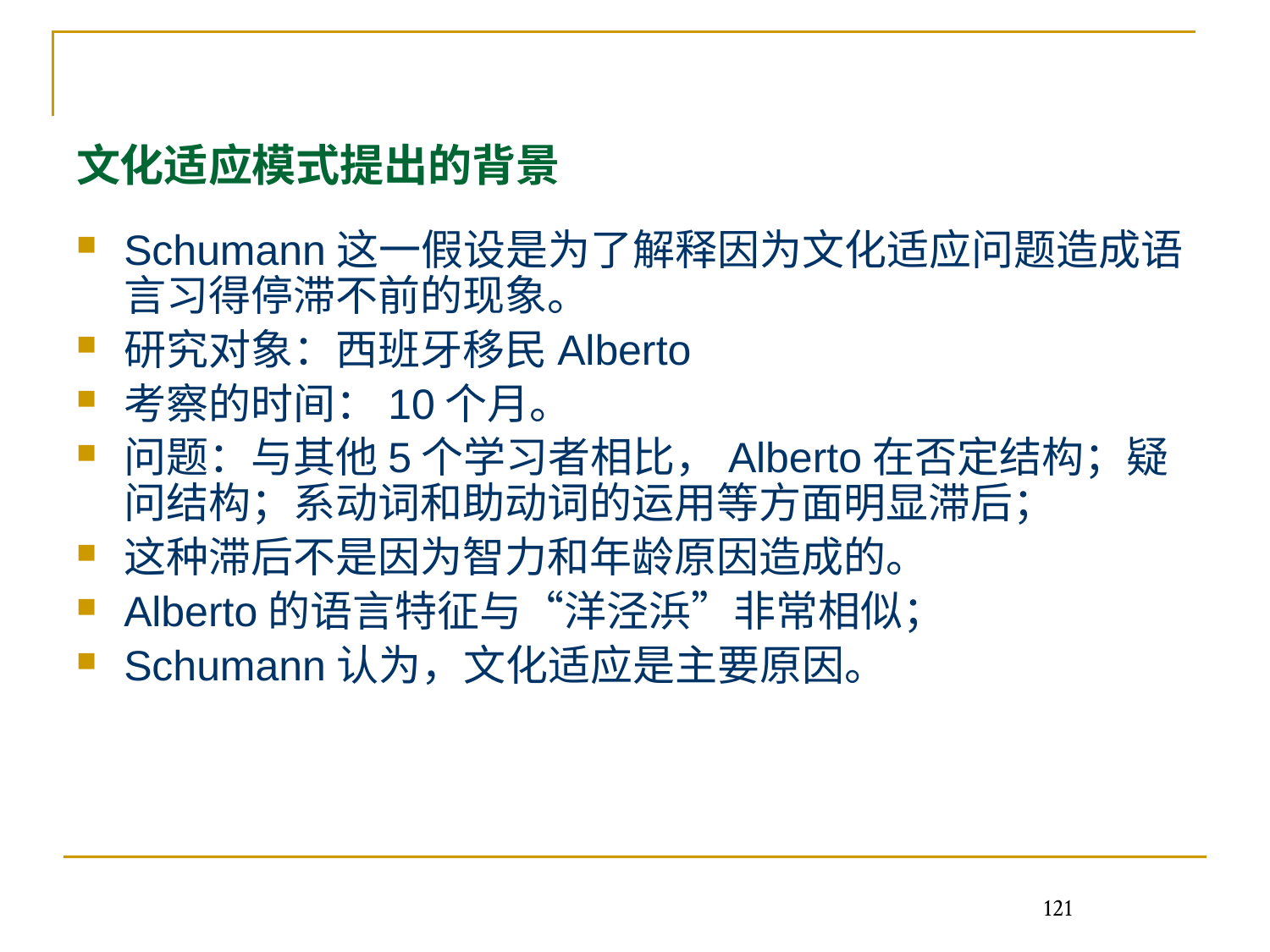

# 文化适应模式提出的背景
Schumann这一假设是为了解释因为文化适应问题造成语言习得停滞不前的现象。
研究对象：西班牙移民Alberto
考察的时间：10个月。
问题：与其他5个学习者相比，Alberto在否定结构；疑问结构；系动词和助动词的运用等方面明显滞后；
这种滞后不是因为智力和年龄原因造成的。
Alberto的语言特征与“洋泾浜”非常相似；
Schumann认为，文化适应是主要原因。

121